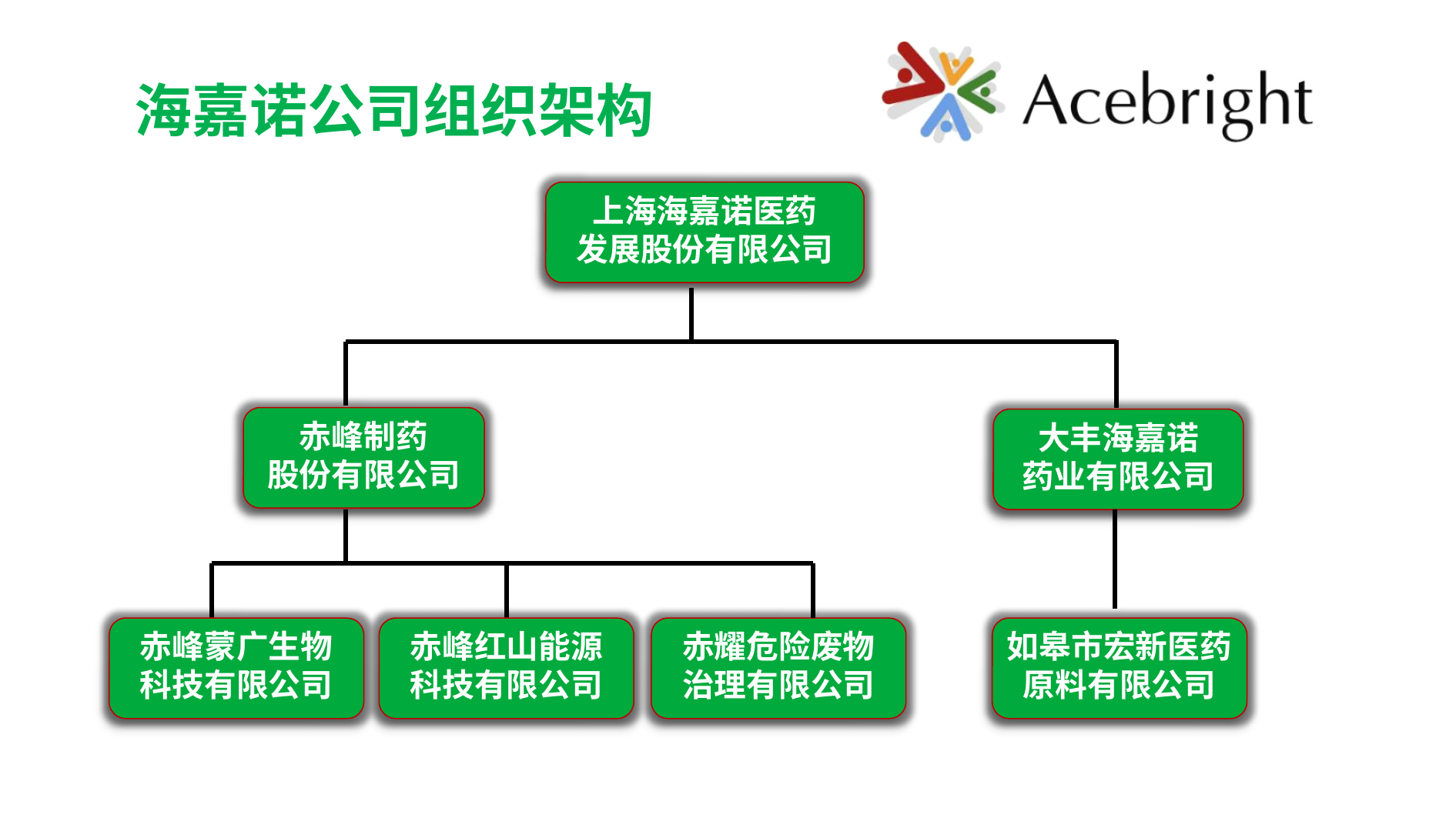

# 海嘉诺公司组织架构
上海海嘉诺医药
发展股份有限公司
赤峰制药
股份有限公司
大丰海嘉诺
药业有限公司
赤峰蒙广生物
科技有限公司
赤峰红山能源
科技有限公司
赤耀危险废物
治理有限公司
如皋市宏新医药原料有限公司